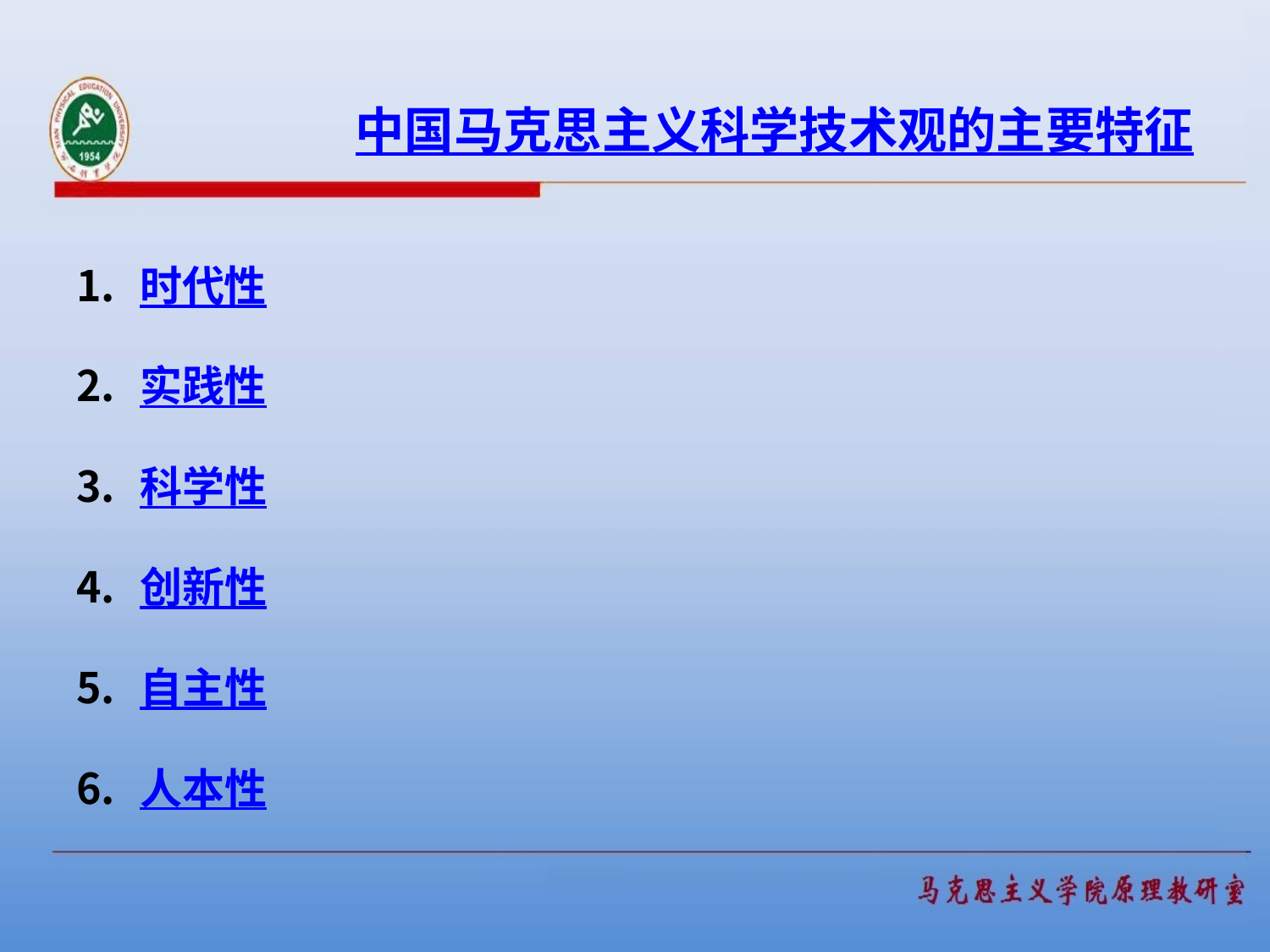

# 中国马克思主义科学技术观的主要特征
时代性
实践性
科学性
创新性
自主性
人本性